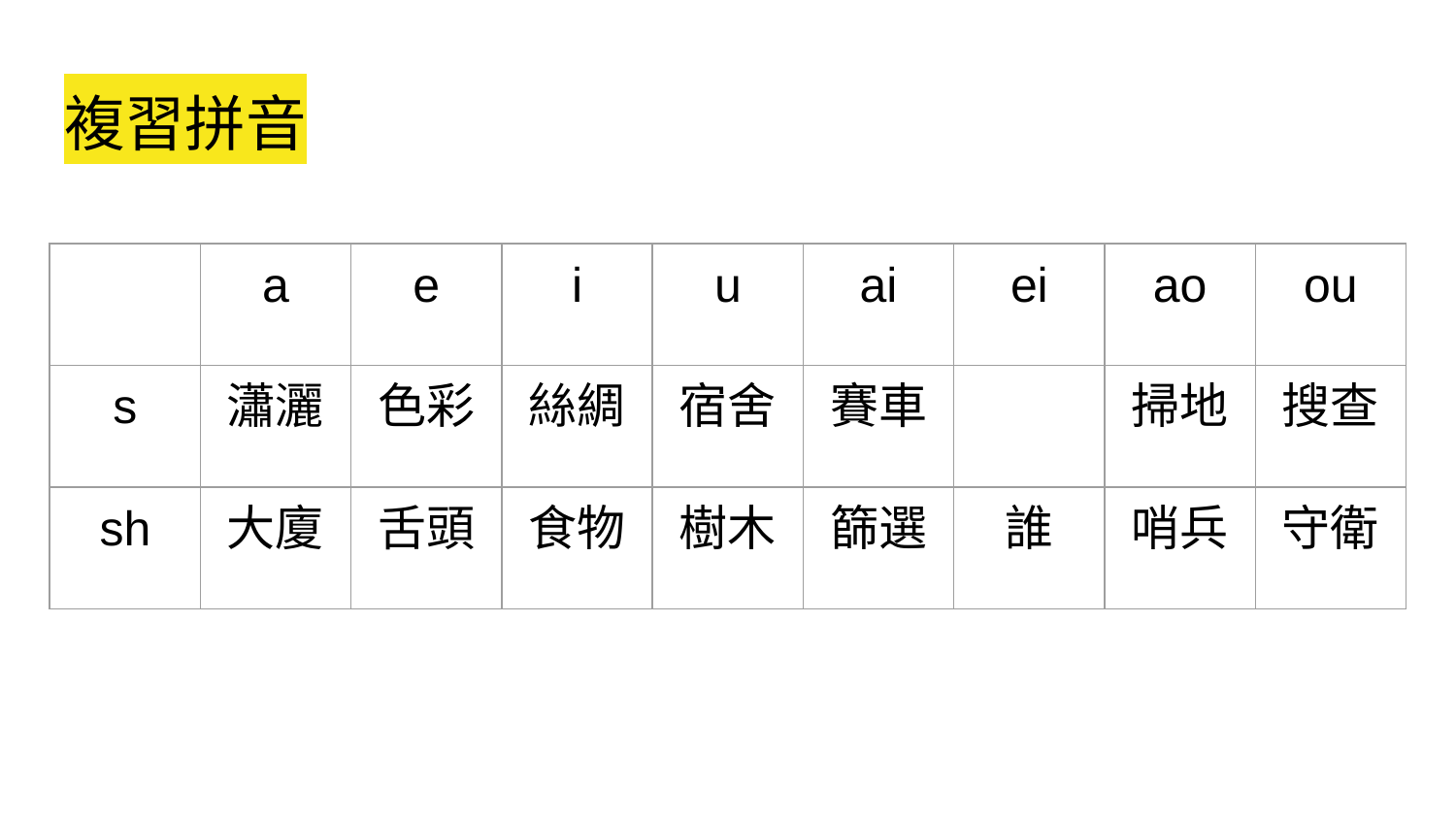

# 複習拼音

|  | a | e | i | u | ai | ei | ao | ou |
| --- | --- | --- | --- | --- | --- | --- | --- | --- |
| s | 瀟灑 | 色彩 | 絲綢 | 宿舍 | 賽車 |  | 掃地 | 搜查 |
| sh | 大廈 | 舌頭 | 食物 | 樹木 | 篩選 | 誰 | 哨兵 | 守衛 |